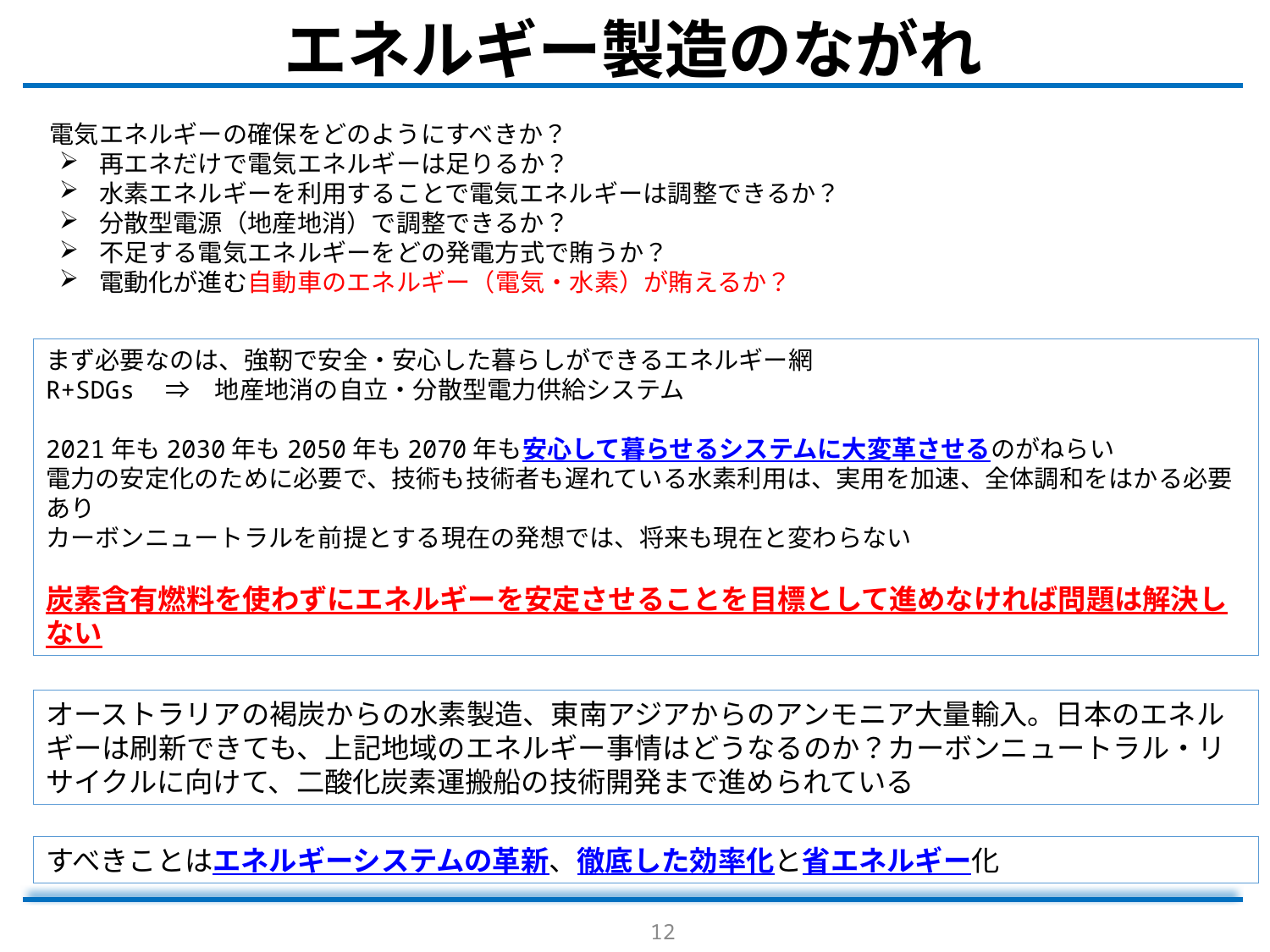

# エネルギー製造のながれ
電気エネルギーの確保をどのようにすべきか？
再エネだけで電気エネルギーは足りるか？
水素エネルギーを利用することで電気エネルギーは調整できるか？
分散型電源（地産地消）で調整できるか？
不足する電気エネルギーをどの発電方式で賄うか？
電動化が進む自動車のエネルギー（電気・水素）が賄えるか？
まず必要なのは、強靭で安全・安心した暮らしができるエネルギー網
R+SDGs　⇒　地産地消の自立・分散型電力供給システム

2021年も2030年も2050年も2070年も安心して暮らせるシステムに大変革させるのがねらい
電力の安定化のために必要で、技術も技術者も遅れている水素利用は、実用を加速、全体調和をはかる必要あり
カーボンニュートラルを前提とする現在の発想では、将来も現在と変わらない

炭素含有燃料を使わずにエネルギーを安定させることを目標として進めなければ問題は解決しない
オーストラリアの褐炭からの水素製造、東南アジアからのアンモニア大量輸入。日本のエネルギーは刷新できても、上記地域のエネルギー事情はどうなるのか？カーボンニュートラル・リサイクルに向けて、二酸化炭素運搬船の技術開発まで進められている
すべきことはエネルギーシステムの革新、徹底した効率化と省エネルギー化
12